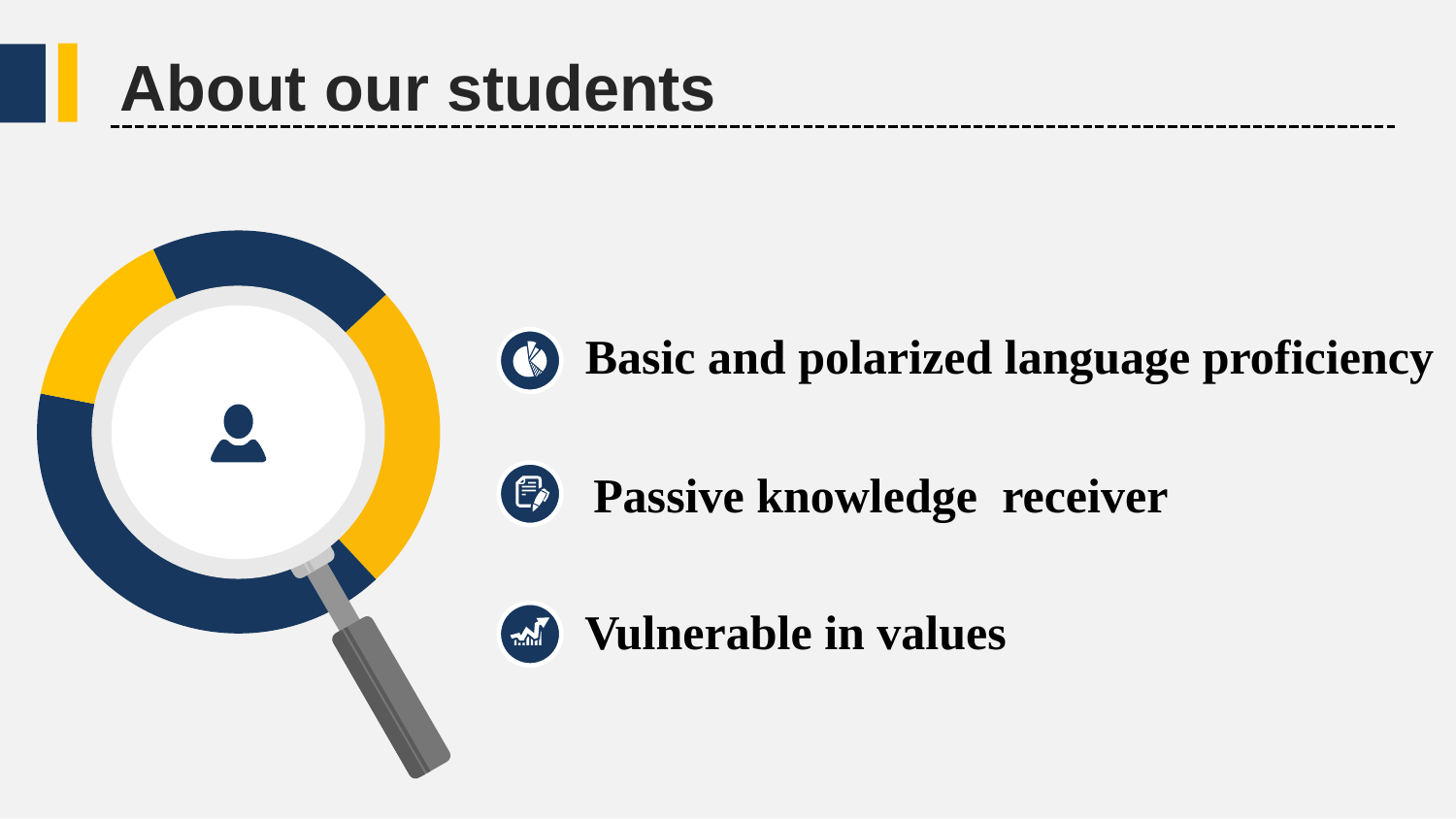

About our students

### Chart

| Category | 销售额 |
|---|---|
| 1.0 | 25.0 |
| 2.0 | 40.0 |
| 3.0 | 15.0 |
| 4.0 | 20.0 |

Basic and polarized language proficiency

Passive knowledge  receiver

Vulnerable in values